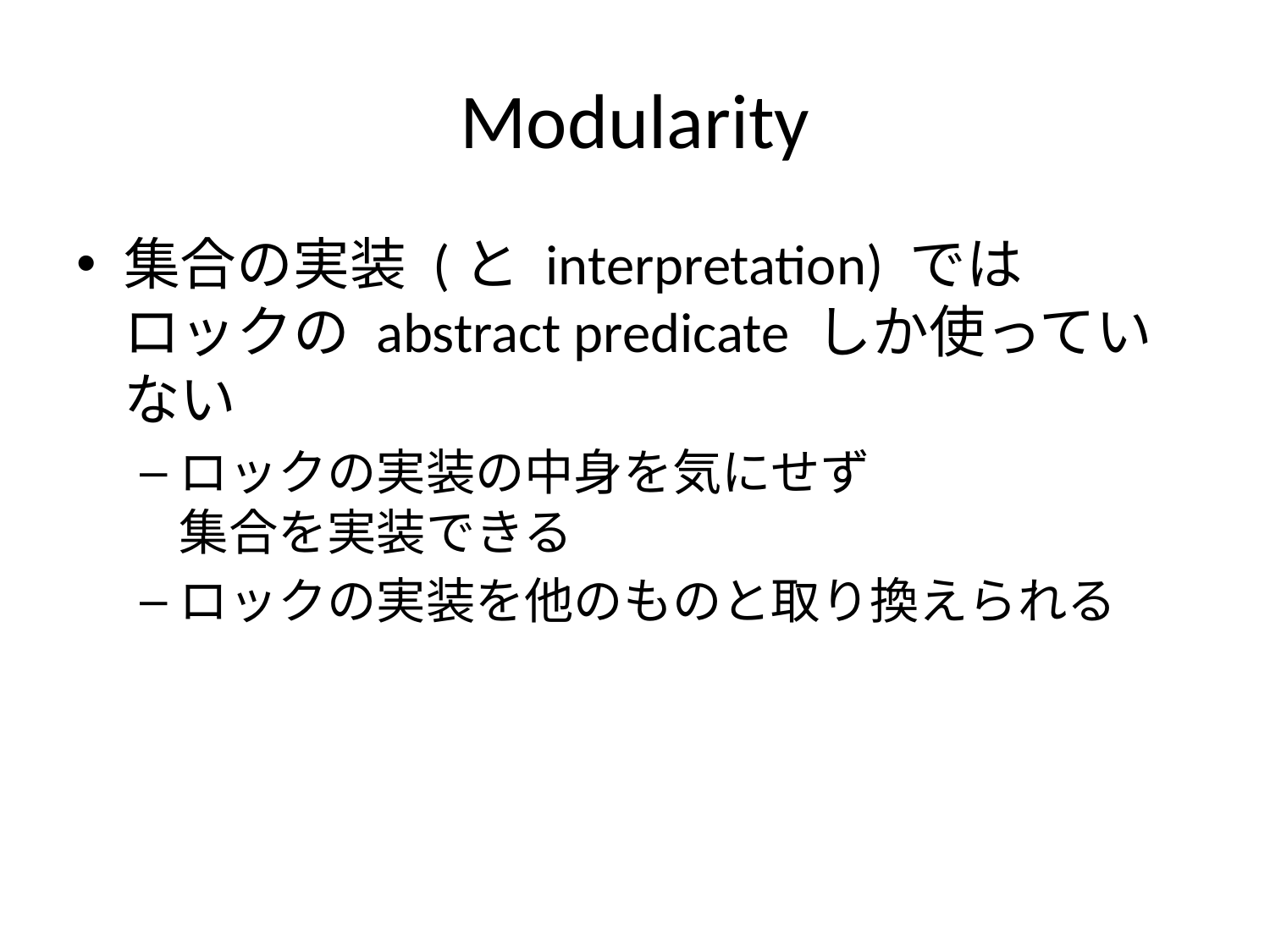

# Modularity
集合の実装 (と interpretation) では
ロックの abstract predicate しか使っていない
ロックの実装の中身を気にせず
集合を実装できる
ロックの実装を他のものと取り換えられる